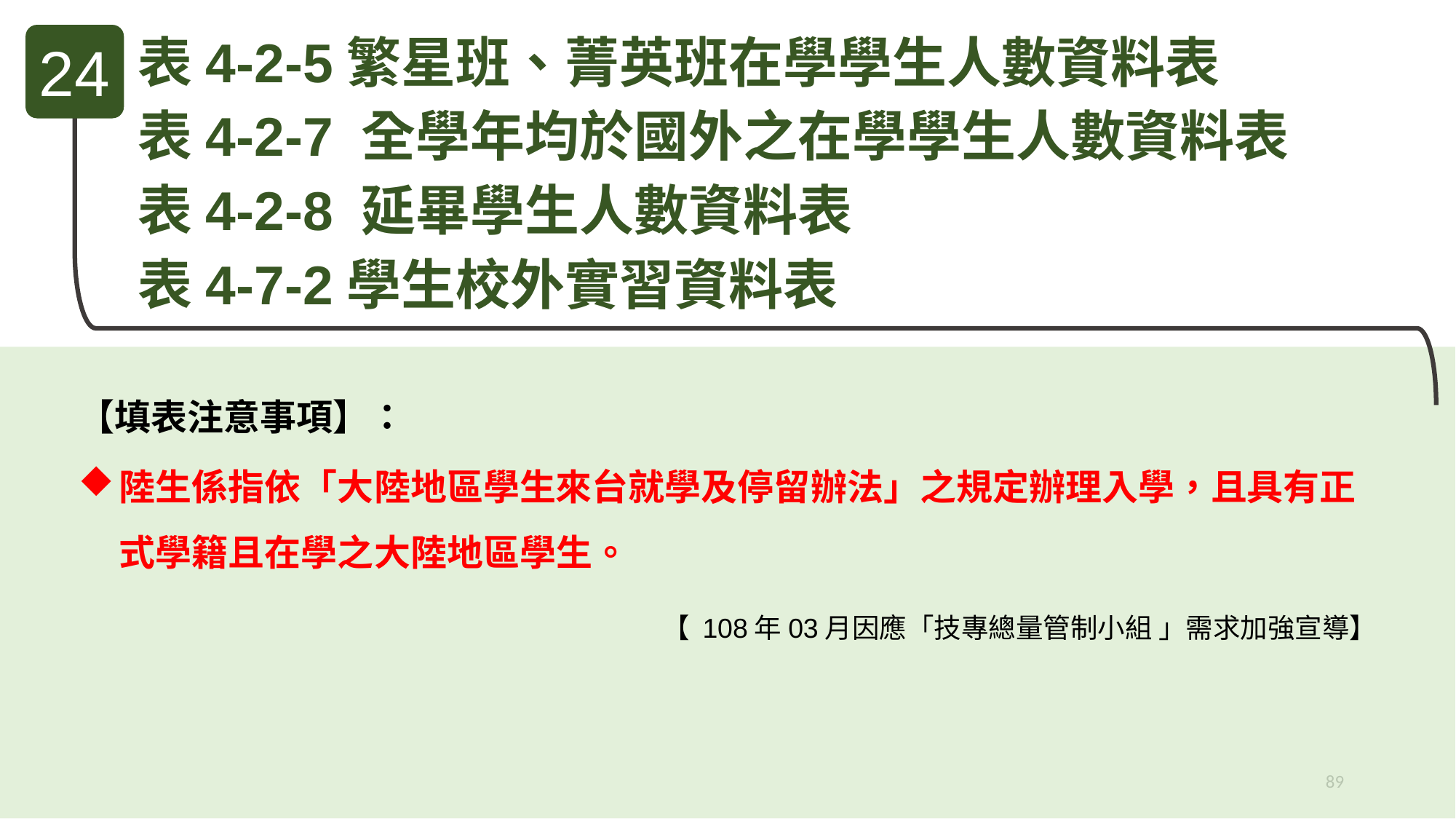

表4-2-5繁星班、菁英班在學學生人數資料表
表4-2-7 全學年均於國外之在學學生人數資料表
表4-2-8 延畢學生人數資料表
表4-7-2學生校外實習資料表

24

【填表注意事項】：
陸生係指依「大陸地區學生來台就學及停留辦法」之規定辦理入學，且具有正式學籍且在學之大陸地區學生。

【 108年03月因應「技專總量管制小組 」需求加強宣導】

89